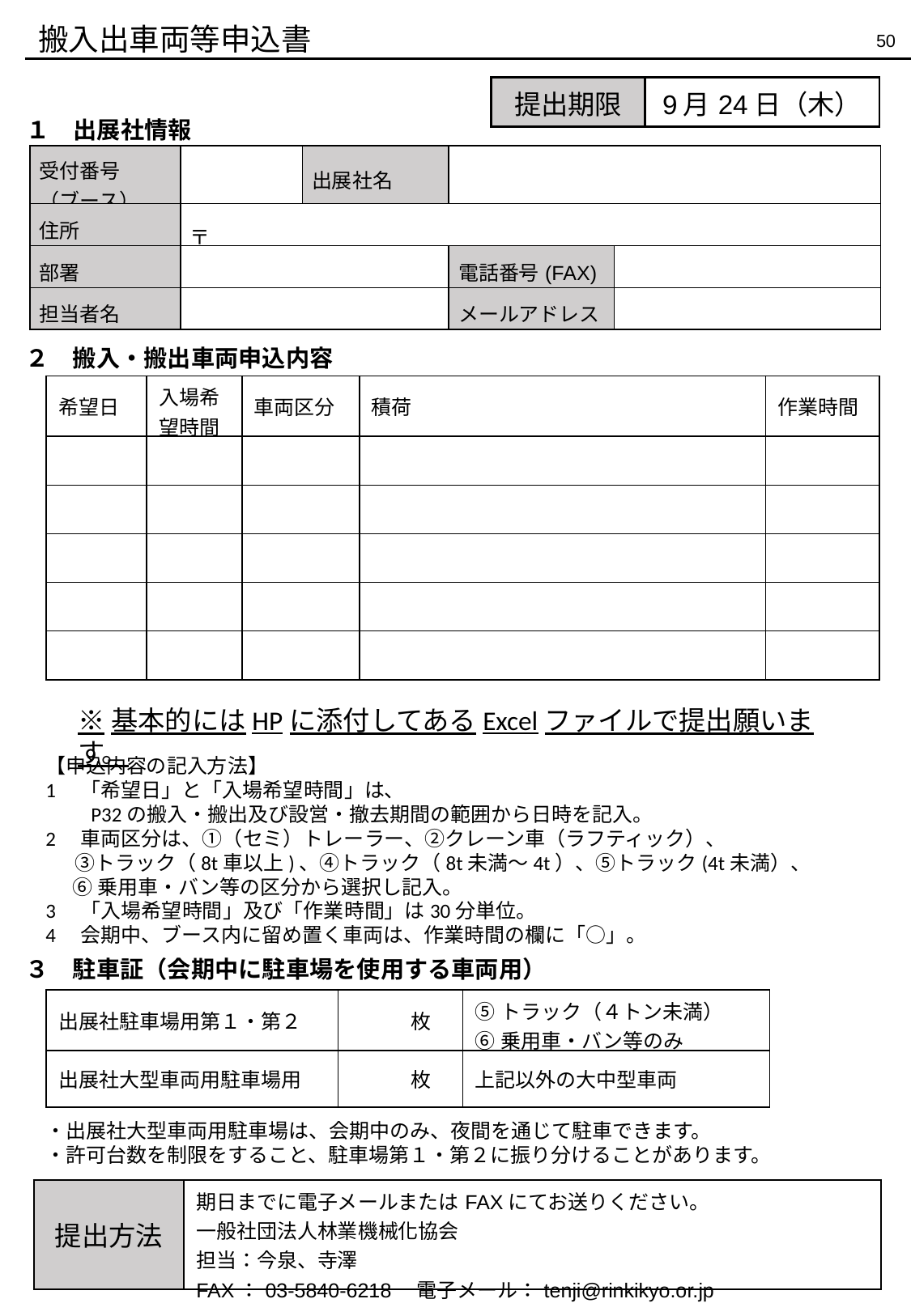

搬入出車両等申込書
50
| 提出期限 | 9月24日（木） |
| --- | --- |
１　出展社情報
| 受付番号 （ブース） |  | 出展社名 |  |  |
| --- | --- | --- | --- | --- |
| 住所 | 〒 |  |  |  |
| 部署 |  |  | 電話番号(FAX) |  |
| 担当者名 |  |  | メールアドレス |  |
２　搬入・搬出車両申込内容
| 希望日 | 入場希望時間 | 車両区分 | 積荷 | 作業時間 |
| --- | --- | --- | --- | --- |
|  |  |  |  |  |
|  |  |  |  |  |
|  |  |  |  |  |
|  |  |  |  |  |
|  |  |  |  |  |
※基本的にはHPに添付してあるExcelファイルで提出願います。
【申込内容の記入方法】
1　「希望日」と「入場希望時間」は、
　　P32の搬入・搬出及び設営・撤去期間の範囲から日時を記入。
2　車両区分は、①（セミ）トレーラー、②クレーン車（ラフティック）、
　  ③トラック（8t車以上)、④トラック（8t未満～4t）、⑤トラック(4t未満）、
      ⑥乗用車・バン等の区分から選択し記入。
3　「入場希望時間」及び「作業時間」は30分単位。
4　会期中、ブース内に留め置く車両は、作業時間の欄に「○」。
３　駐車証（会期中に駐車場を使用する車両用）
| 出展社駐車場用第１・第２ | 枚 | ⑤トラック（４トン未満） ⑥乗用車・バン等のみ |
| --- | --- | --- |
| 出展社大型車両用駐車場用 | 枚 | 上記以外の大中型車両 |
・出展社大型車両用駐車場は、会期中のみ、夜間を通じて駐車できます。
・許可台数を制限をすること、駐車場第１・第２に振り分けることがあります。

| 提出方法 | 期日までに電子メールまたはFAXにてお送りください。 一般社団法人林業機械化協会 担当：今泉、寺澤 FAX：03-5840-6218　電子メール：tenji@rinkikyo.or.jp |
| --- | --- |